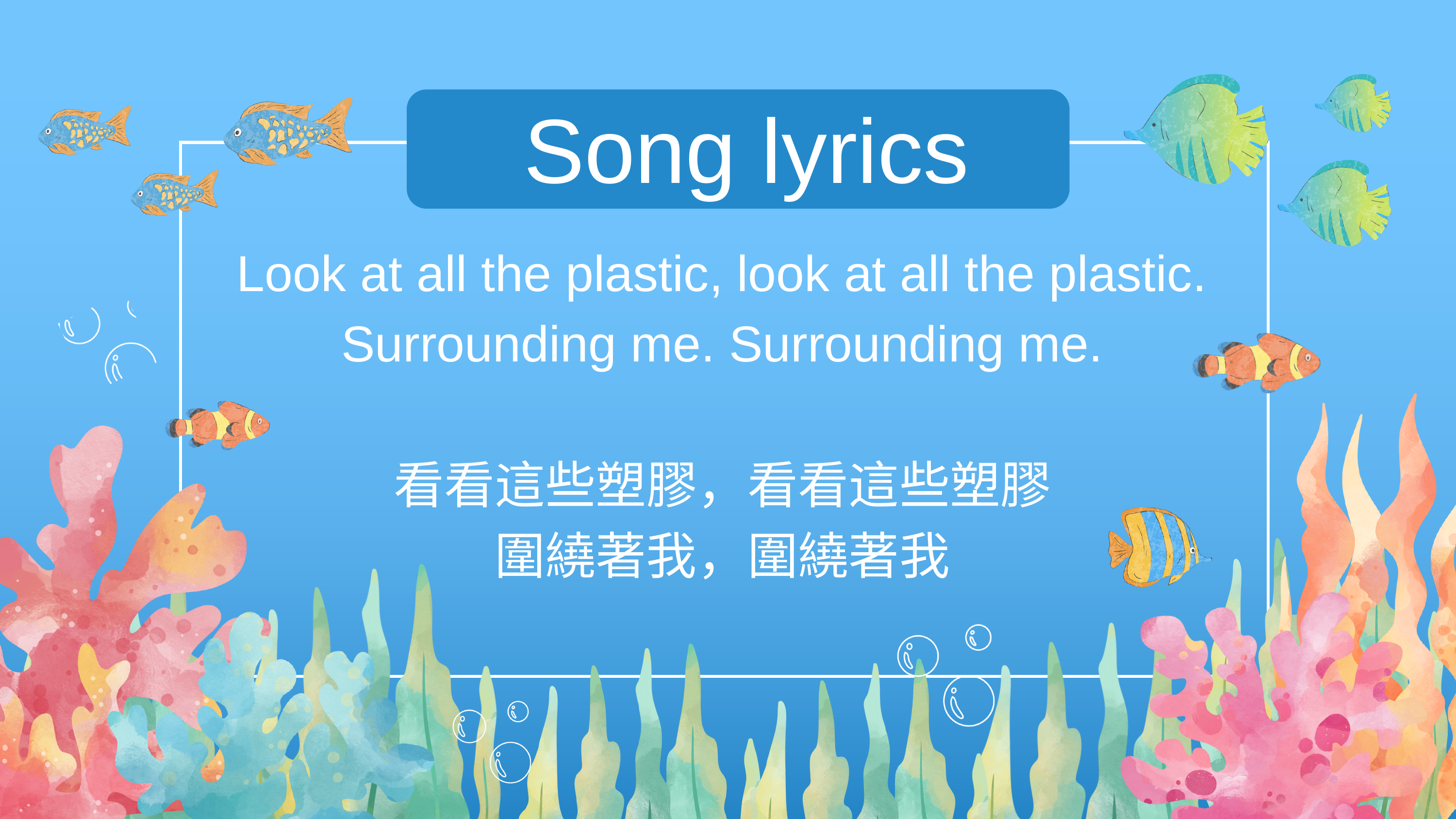

Song lyrics

Look at all the plastic, look at all the plastic.
Surrounding me. Surrounding me.

看看這些塑膠，看看這些塑膠
圍繞著我，圍繞著我